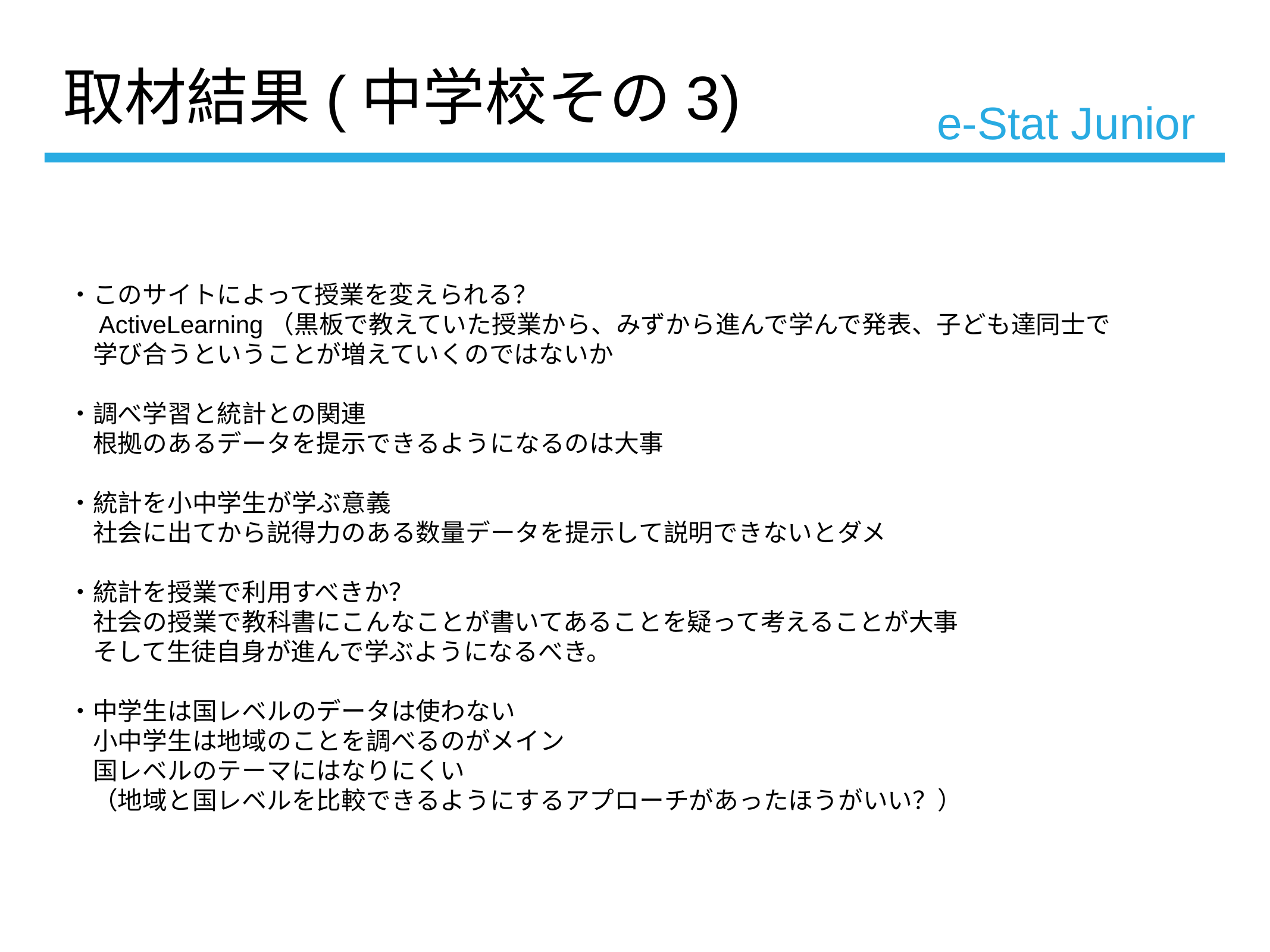

取材結果(中学校その3)
# e-Stat Junior

・このサイトによって授業を変えられる？
　ActiveLearning（黒板で教えていた授業から、みずから進んで学んで発表、子ども達同士で
　学び合うということが増えていくのではないか

・調べ学習と統計との関連
　根拠のあるデータを提示できるようになるのは大事

・統計を小中学生が学ぶ意義
　社会に出てから説得力のある数量データを提示して説明できないとダメ

・統計を授業で利用すべきか？
　社会の授業で教科書にこんなことが書いてあることを疑って考えることが大事
　そして生徒自身が進んで学ぶようになるべき。

・中学生は国レベルのデータは使わない
　小中学生は地域のことを調べるのがメイン
　国レベルのテーマにはなりにくい
　（地域と国レベルを比較できるようにするアプローチがあったほうがいい？）